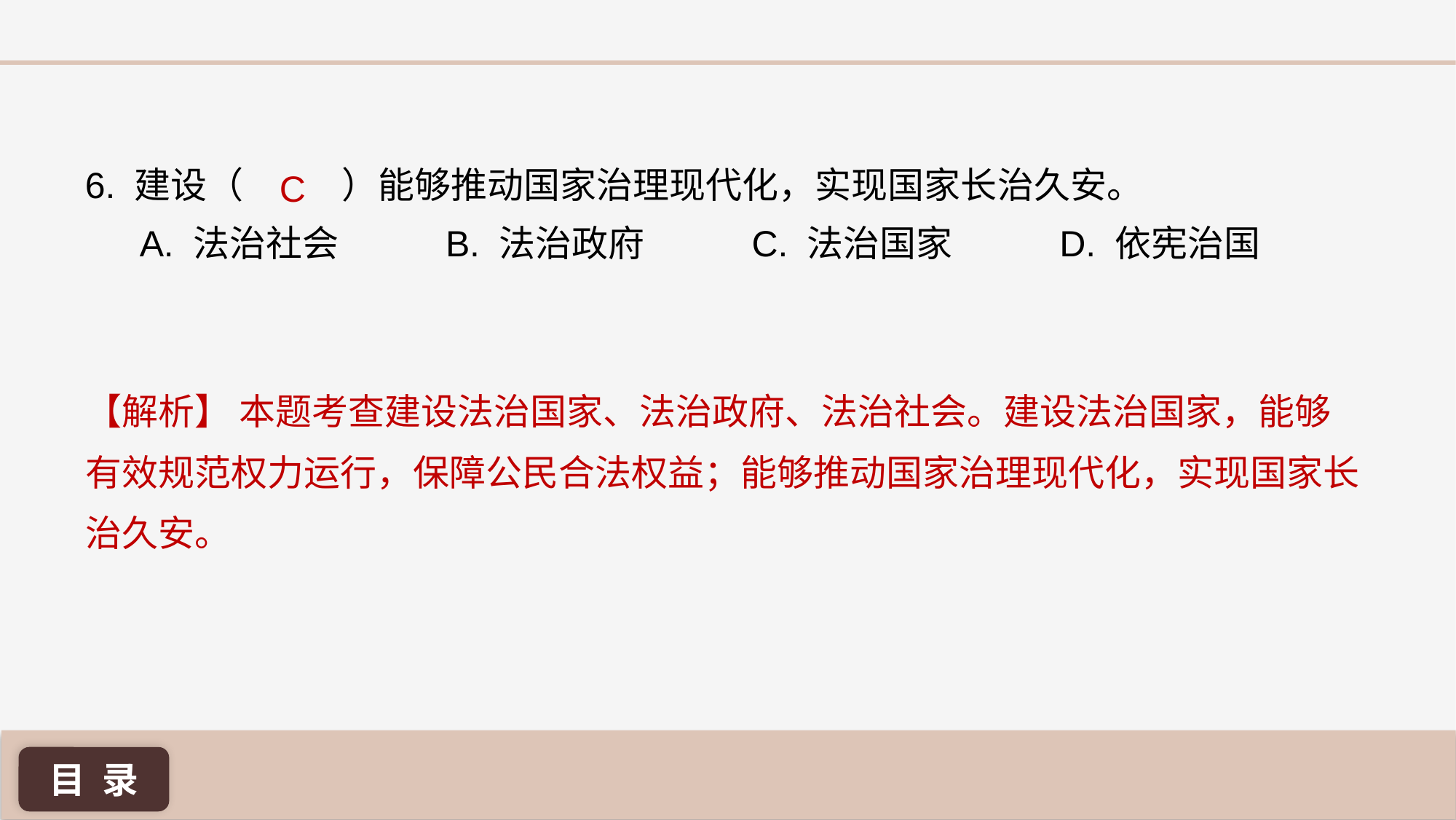

6. 建设（            ）能够推动国家治理现代化，实现国家长治久安。
A. 法治社会            B. 法治政府            C. 法治国家            D. 依宪治国
C
【解析】 本题考查建设法治国家、法治政府、法治社会。建设法治国家，能够有效规范权力运行，保障公民合法权益；能够推动国家治理现代化，实现国家长治久安。